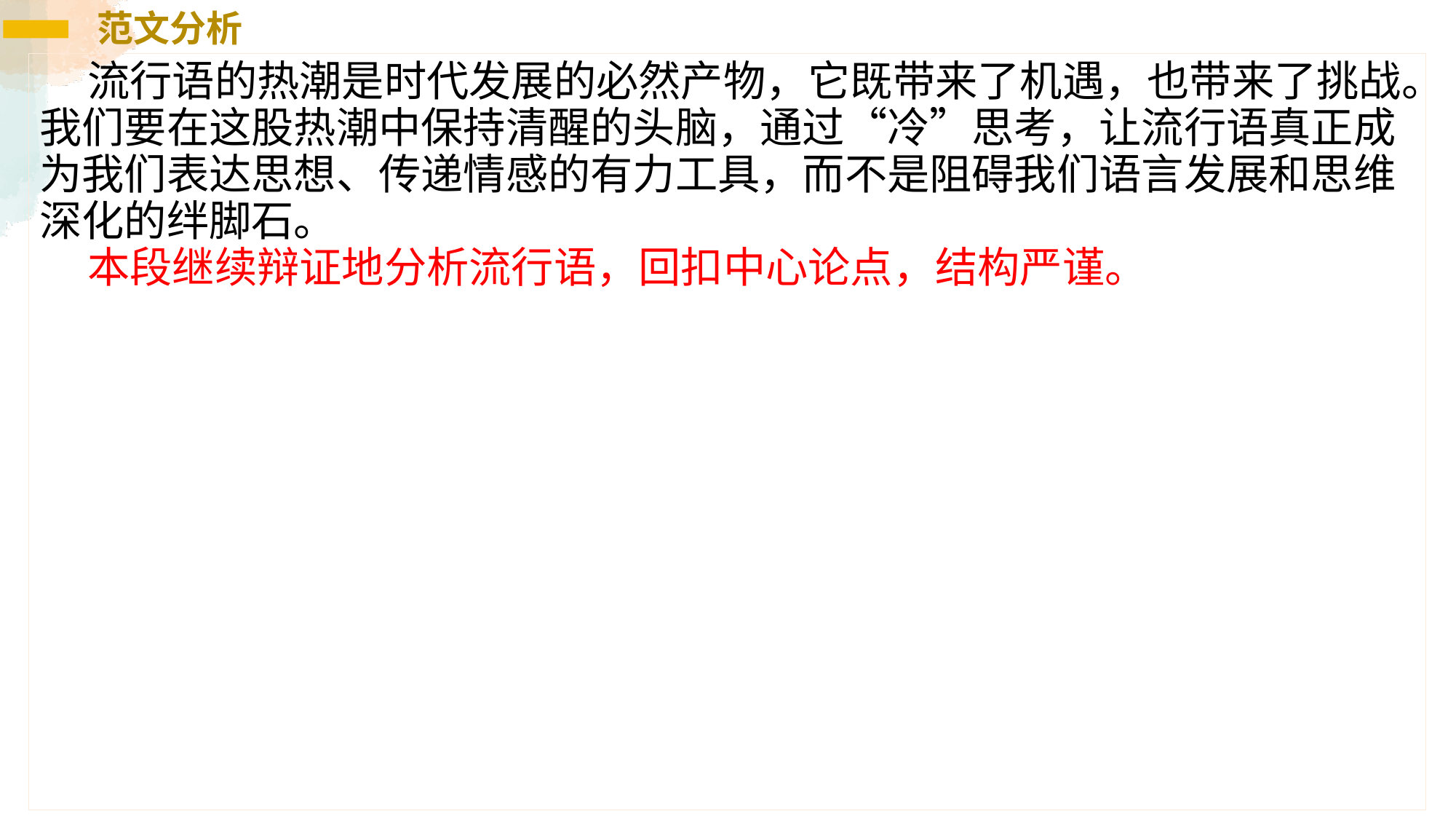

范文分析

    流行语的热潮是时代发展的必然产物，它既带来了机遇，也带来了挑战。我们要在这股热潮中保持清醒的头脑，通过“冷”思考，让流行语真正成为我们表达思想、传递情感的有力工具，而不是阻碍我们语言发展和思维深化的绊脚石。
    本段继续辩证地分析流行语，回扣中心论点，结构严谨。

年度工作概述
您的内容打在这里，或者通过复制您的文本后，在此框中选择粘贴，并选择只保留文字，建议使用微软雅黑字体。您的内容打在这里，或者通过复制您的文本后，在此框中选择粘贴，并选择只保留文字，建议使用微软雅黑字体。